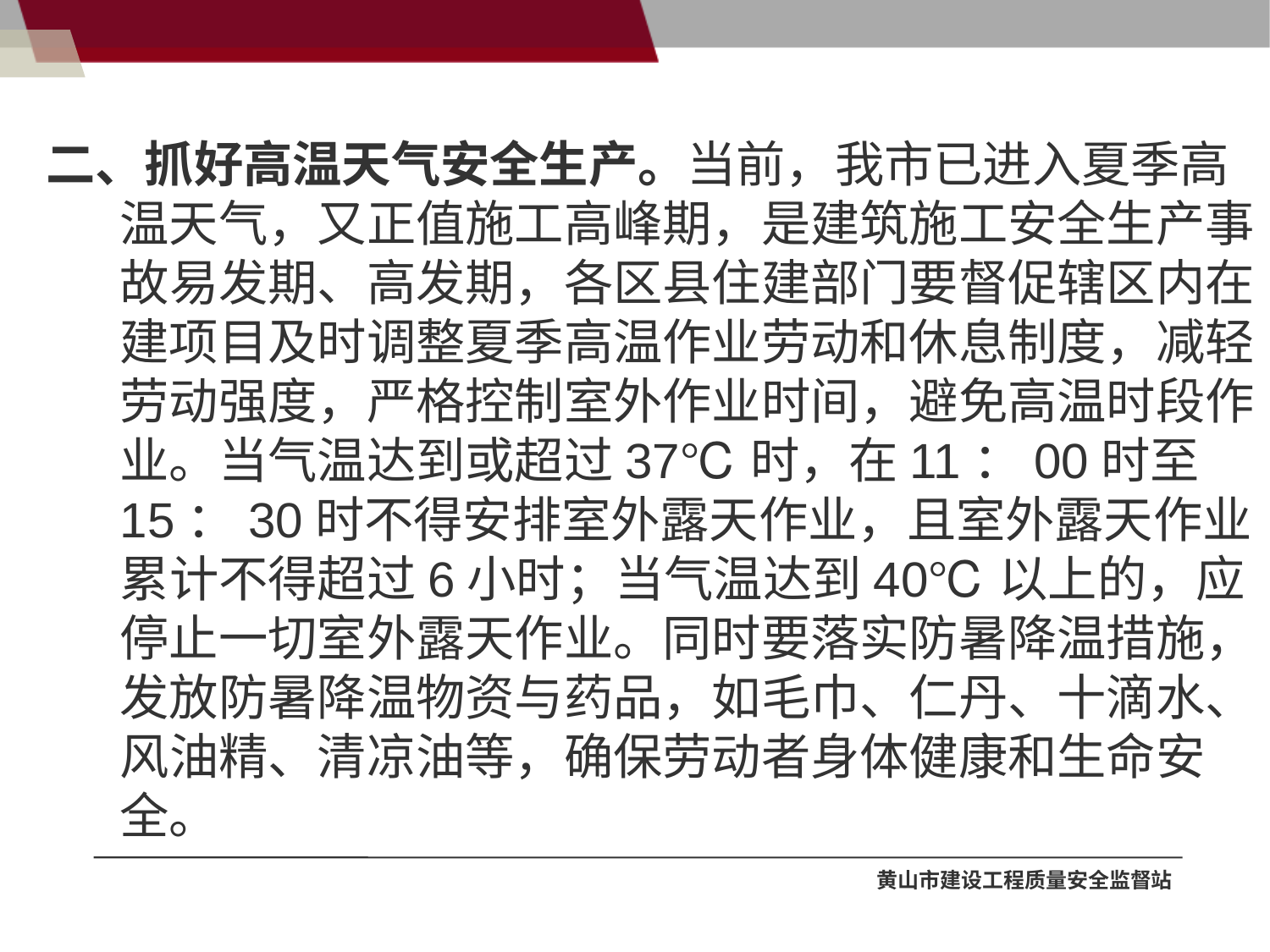

二、抓好高温天气安全生产。当前，我市已进入夏季高温天气，又正值施工高峰期，是建筑施工安全生产事故易发期、高发期，各区县住建部门要督促辖区内在建项目及时调整夏季高温作业劳动和休息制度，减轻劳动强度，严格控制室外作业时间，避免高温时段作业。当气温达到或超过37℃时，在11：00时至15：30时不得安排室外露天作业，且室外露天作业累计不得超过6小时；当气温达到40℃以上的，应停止一切室外露天作业。同时要落实防暑降温措施，发放防暑降温物资与药品，如毛巾、仁丹、十滴水、风油精、清凉油等，确保劳动者身体健康和生命安全。